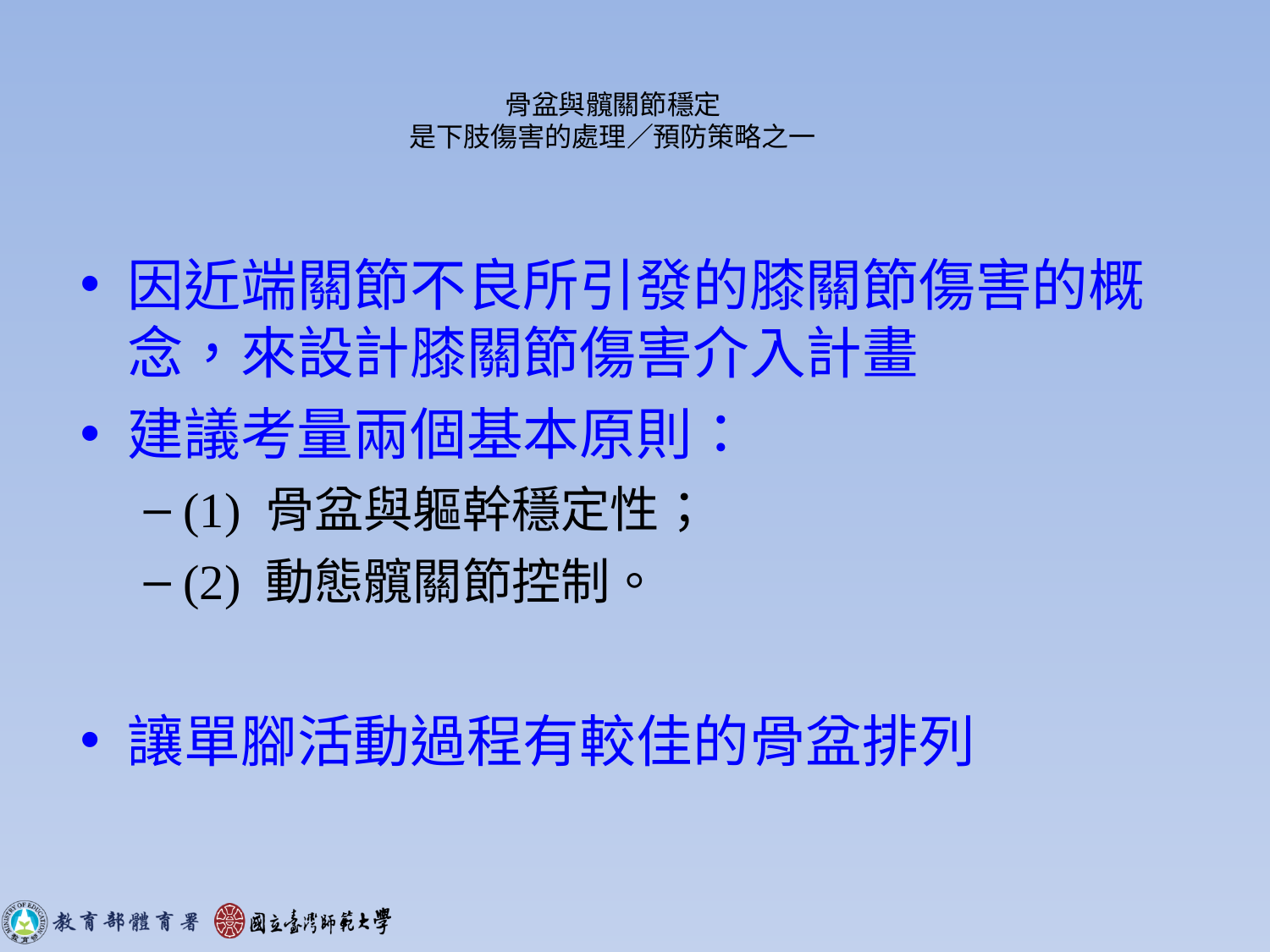

# 骨盆與髖關節穩定 是下肢傷害的處理／預防策略之一
因近端關節不良所引發的膝關節傷害的概念，來設計膝關節傷害介入計畫
建議考量兩個基本原則：
(1) 骨盆與軀幹穩定性；
(2) 動態髖關節控制。

讓單腳活動過程有較佳的骨盆排列